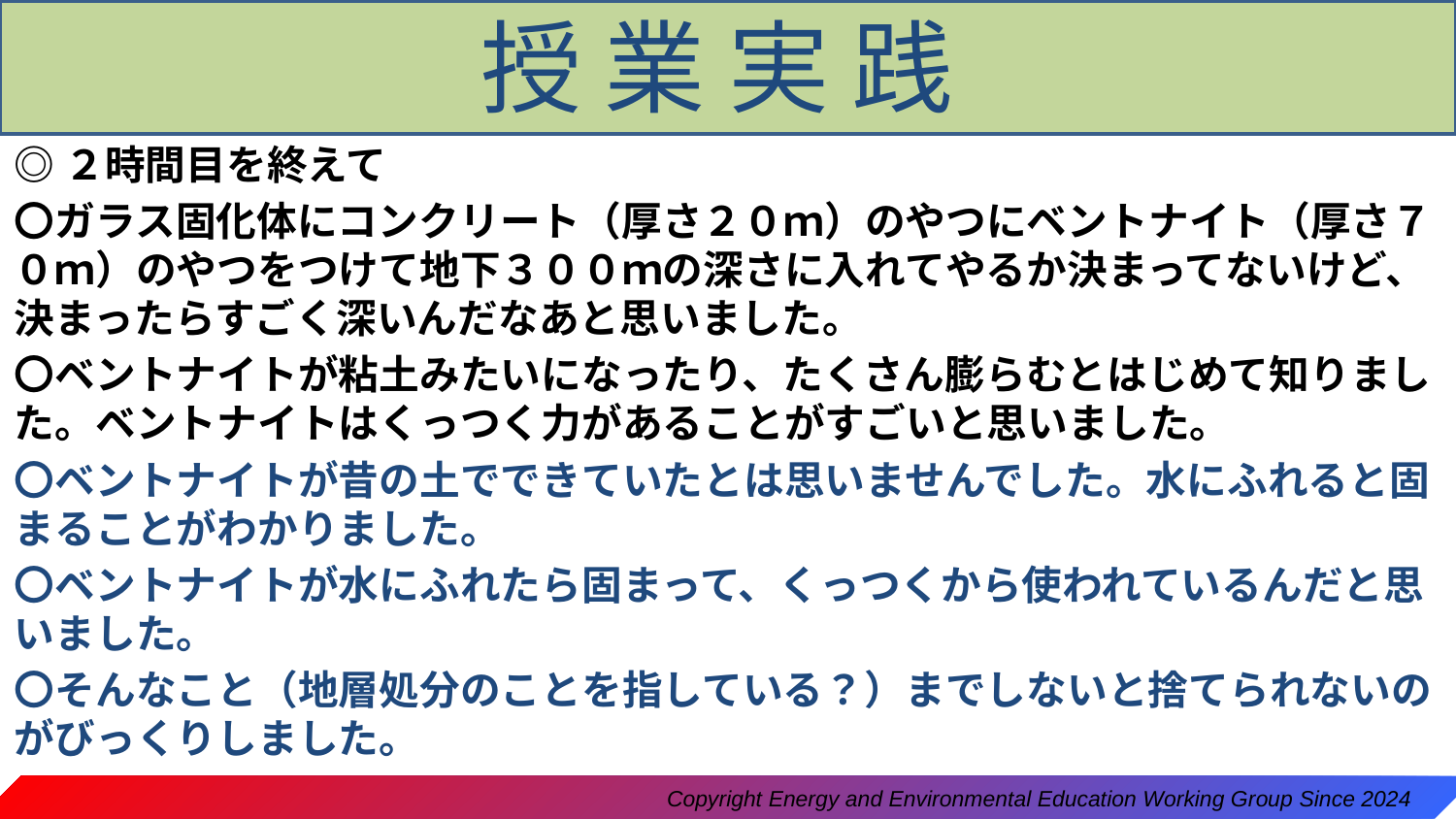

授 業 実 践

◎２時間目を終えて
〇ガラス固化体にコンクリート（厚さ２０ｍ）のやつにベントナイト（厚さ７０ｍ）のやつをつけて地下３００ｍの深さに入れてやるか決まってないけど、決まったらすごく深いんだなあと思いました。
〇ベントナイトが粘土みたいになったり、たくさん膨らむとはじめて知りました。ベントナイトはくっつく力があることがすごいと思いました。
〇ベントナイトが昔の土でできていたとは思いませんでした。水にふれると固まることがわかりました。
〇ベントナイトが水にふれたら固まって、くっつくから使われているんだと思いました。
〇そんなこと（地層処分のことを指している？）までしないと捨てられないのがびっくりしました。